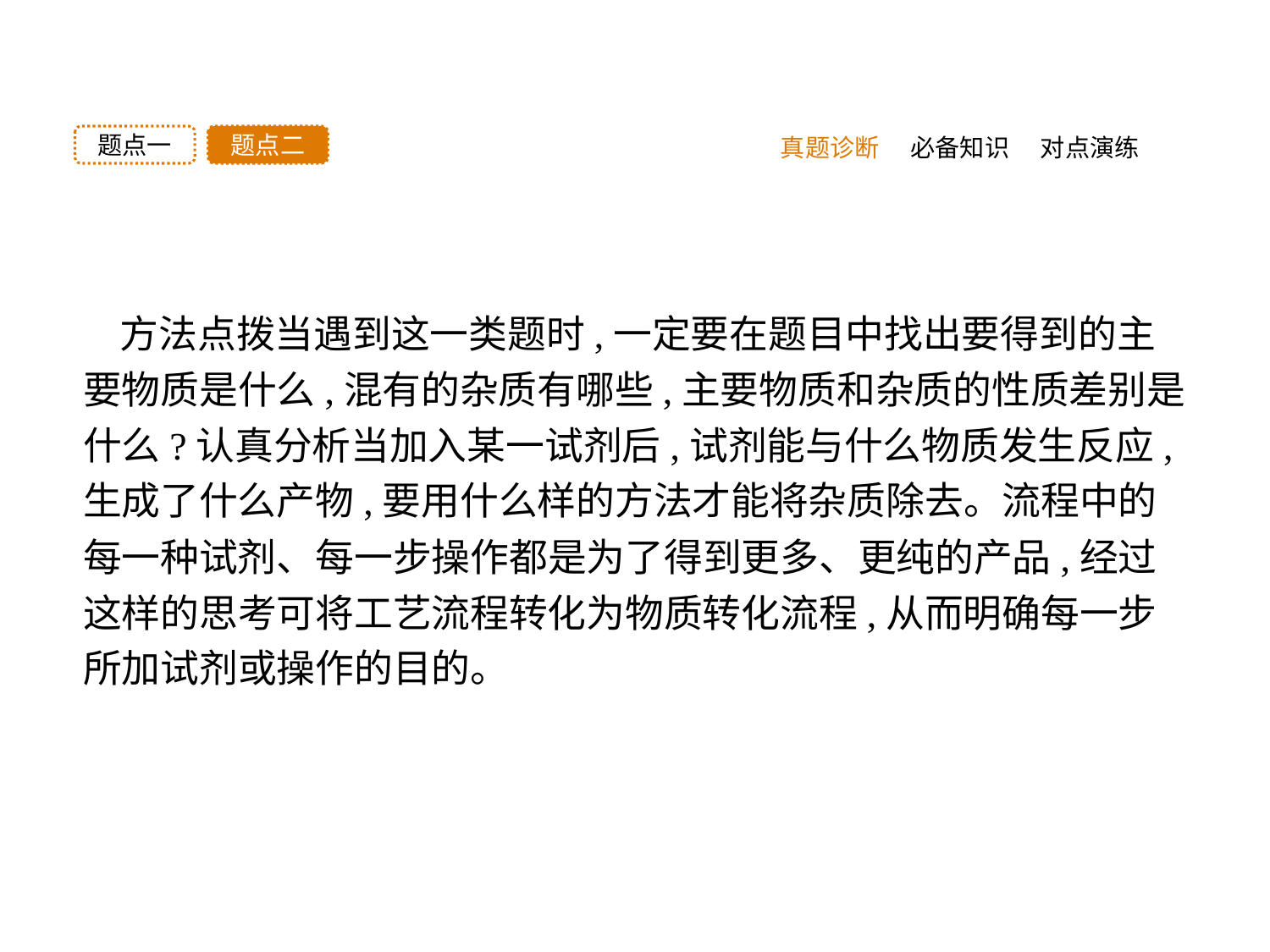

题点二
题点一
真题诊断
必备知识
对点演练
方法点拨当遇到这一类题时,一定要在题目中找出要得到的主要物质是什么,混有的杂质有哪些,主要物质和杂质的性质差别是什么?认真分析当加入某一试剂后,试剂能与什么物质发生反应,生成了什么产物,要用什么样的方法才能将杂质除去。流程中的每一种试剂、每一步操作都是为了得到更多、更纯的产品,经过这样的思考可将工艺流程转化为物质转化流程,从而明确每一步所加试剂或操作的目的。